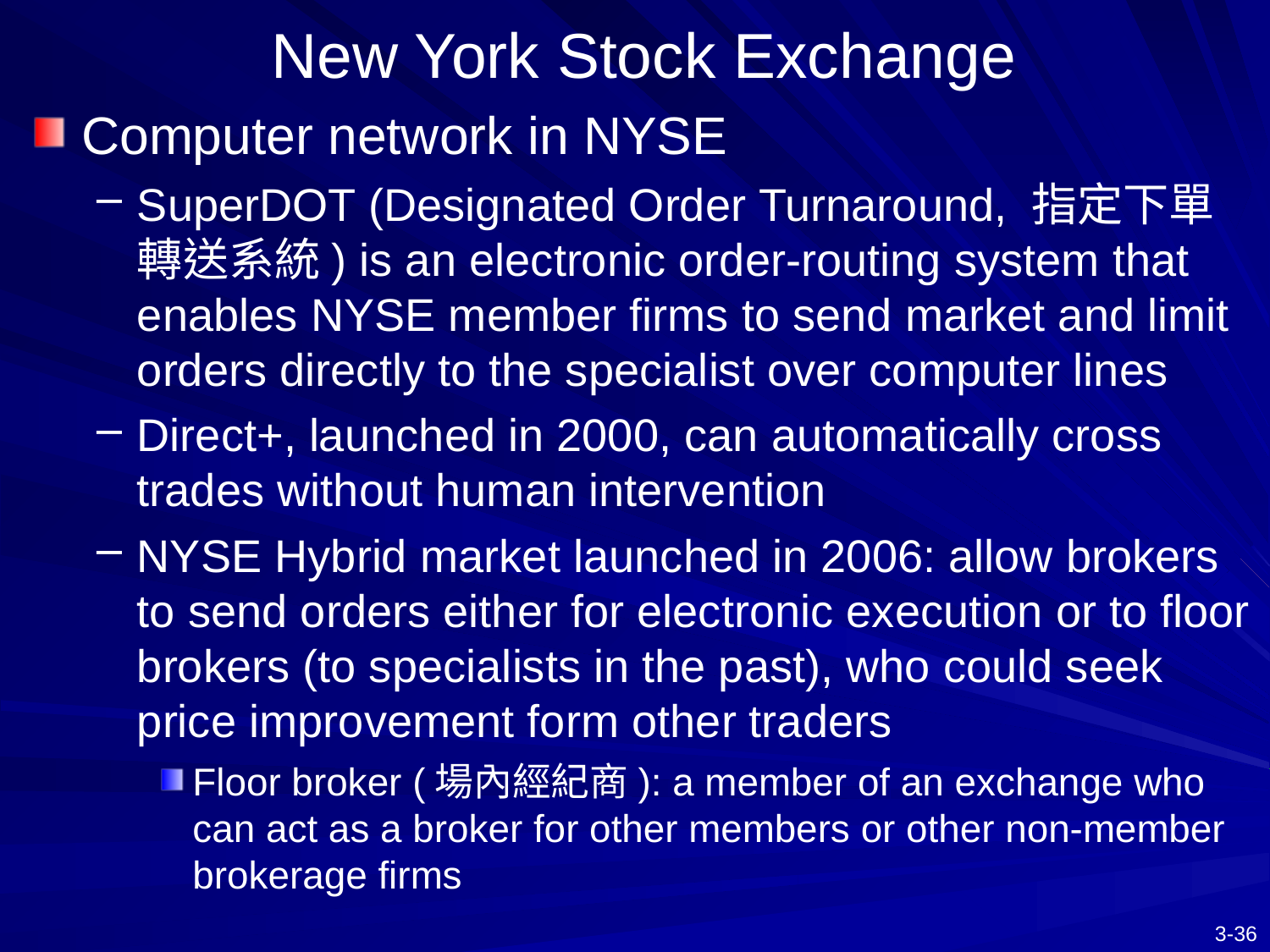

# New York Stock Exchange
Computer network in NYSE
SuperDOT (Designated Order Turnaround, 指定下單轉送系統) is an electronic order-routing system that enables NYSE member firms to send market and limit orders directly to the specialist over computer lines
Direct+, launched in 2000, can automatically cross trades without human intervention
NYSE Hybrid market launched in 2006: allow brokers to send orders either for electronic execution or to floor brokers (to specialists in the past), who could seek price improvement form other traders
Floor broker (場內經紀商): a member of an exchange who can act as a broker for other members or other non-member brokerage firms